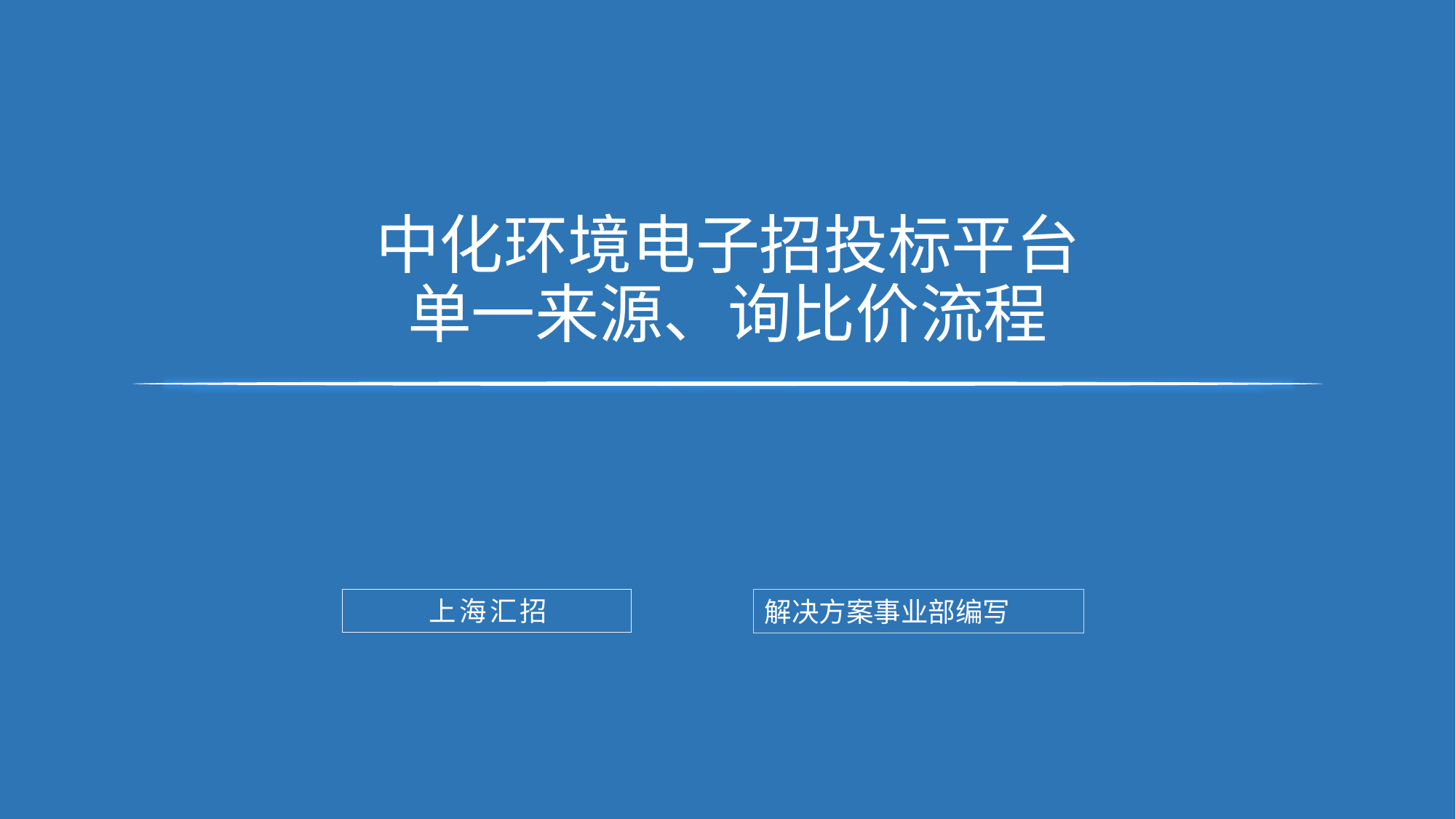

# 中化环境电子招投标平台 单一来源、询比价流程

上海汇招
解决方案事业部编写